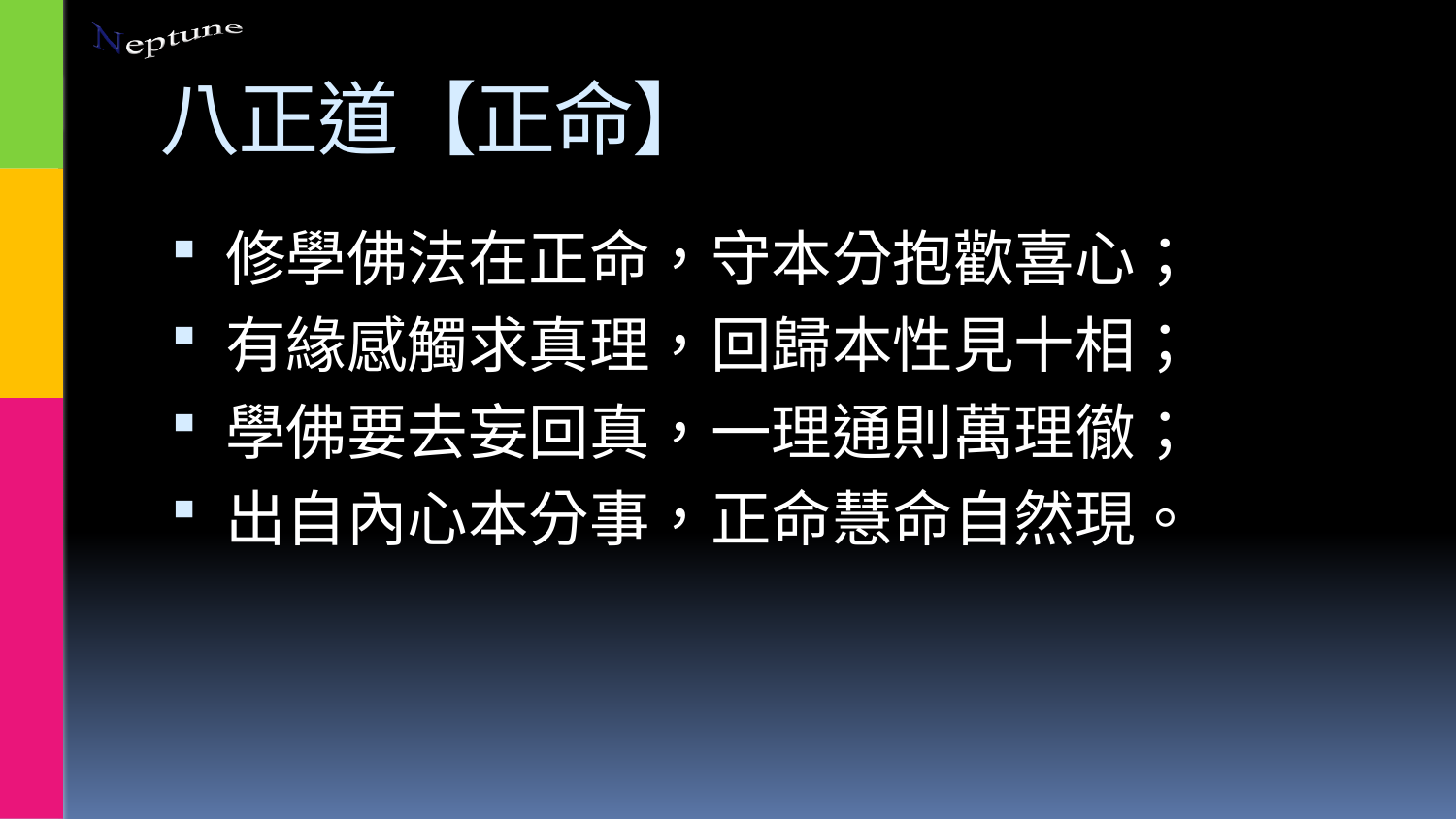

# 八正道【正命】
修學佛法在正命，守本分抱歡喜心；
有緣感觸求真理，回歸本性見十相；
學佛要去妄回真，一理通則萬理徹；
出自內心本分事，正命慧命自然現。